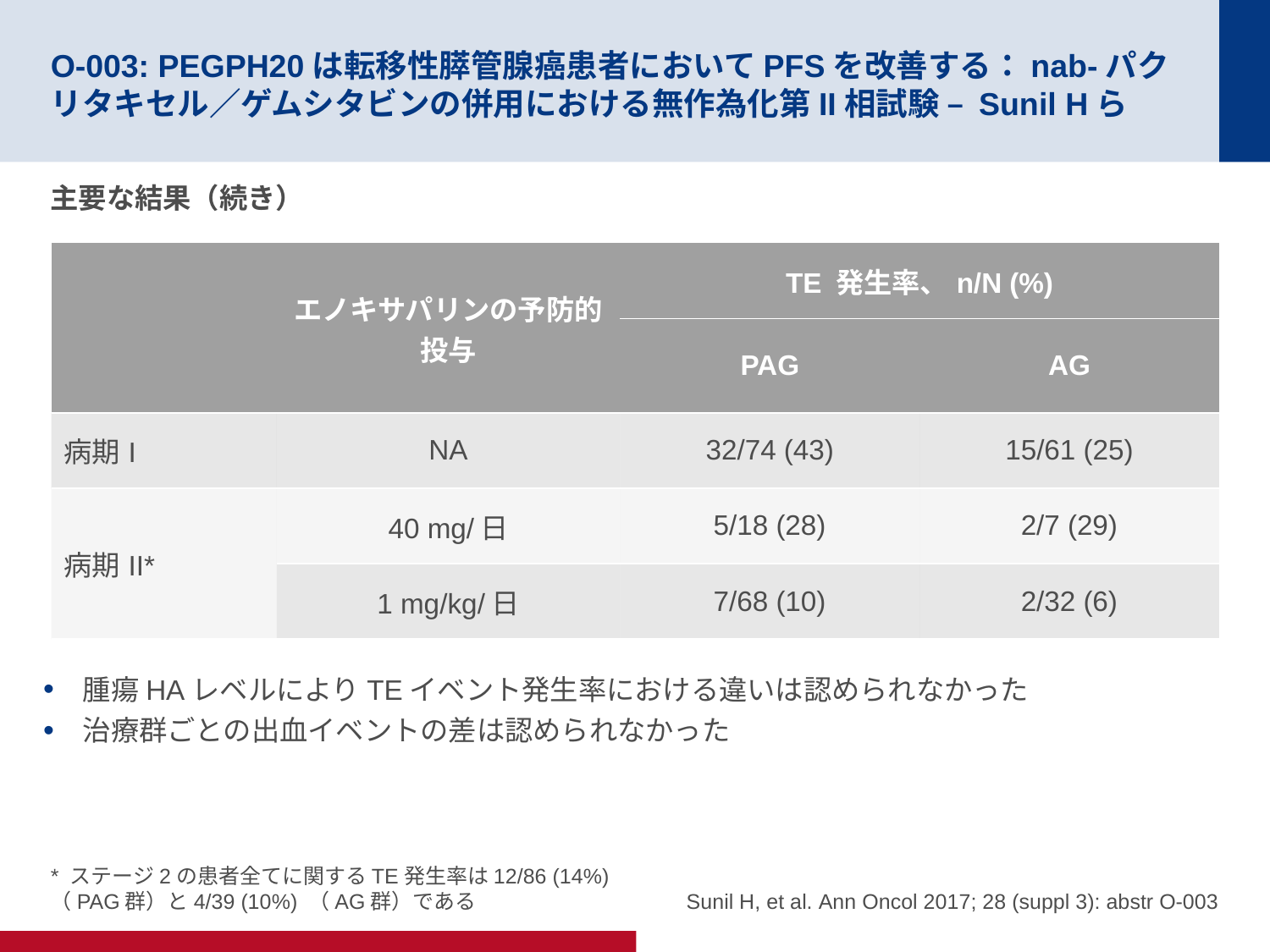

# O-003: PEGPH20は転移性膵管腺癌患者においてPFSを改善する：nab-パクリタキセル／ゲムシタビンの併用における無作為化第II相試験 – Sunil Hら
主要な結果（続き）
|  | エノキサパリンの予防的投与 | TE 発生率、n/N (%) |  |
| --- | --- | --- | --- |
|  |  | PAG | AG |
| 病期I | NA | 32/74 (43) | 15/61 (25) |
| 病期II\* | 40 mg/日 | 5/18 (28) | 2/7 (29) |
|  | 1 mg/kg/日 | 7/68 (10) | 2/32 (6) |
腫瘍HAレベルによりTEイベント発生率における違いは認められなかった
治療群ごとの出血イベントの差は認められなかった
* ステージ2の患者全てに関するTE発生率は12/86 (14%) （PAG群）と4/39 (10%) （AG群）である
Sunil H, et al. Ann Oncol 2017; 28 (suppl 3): abstr O-003